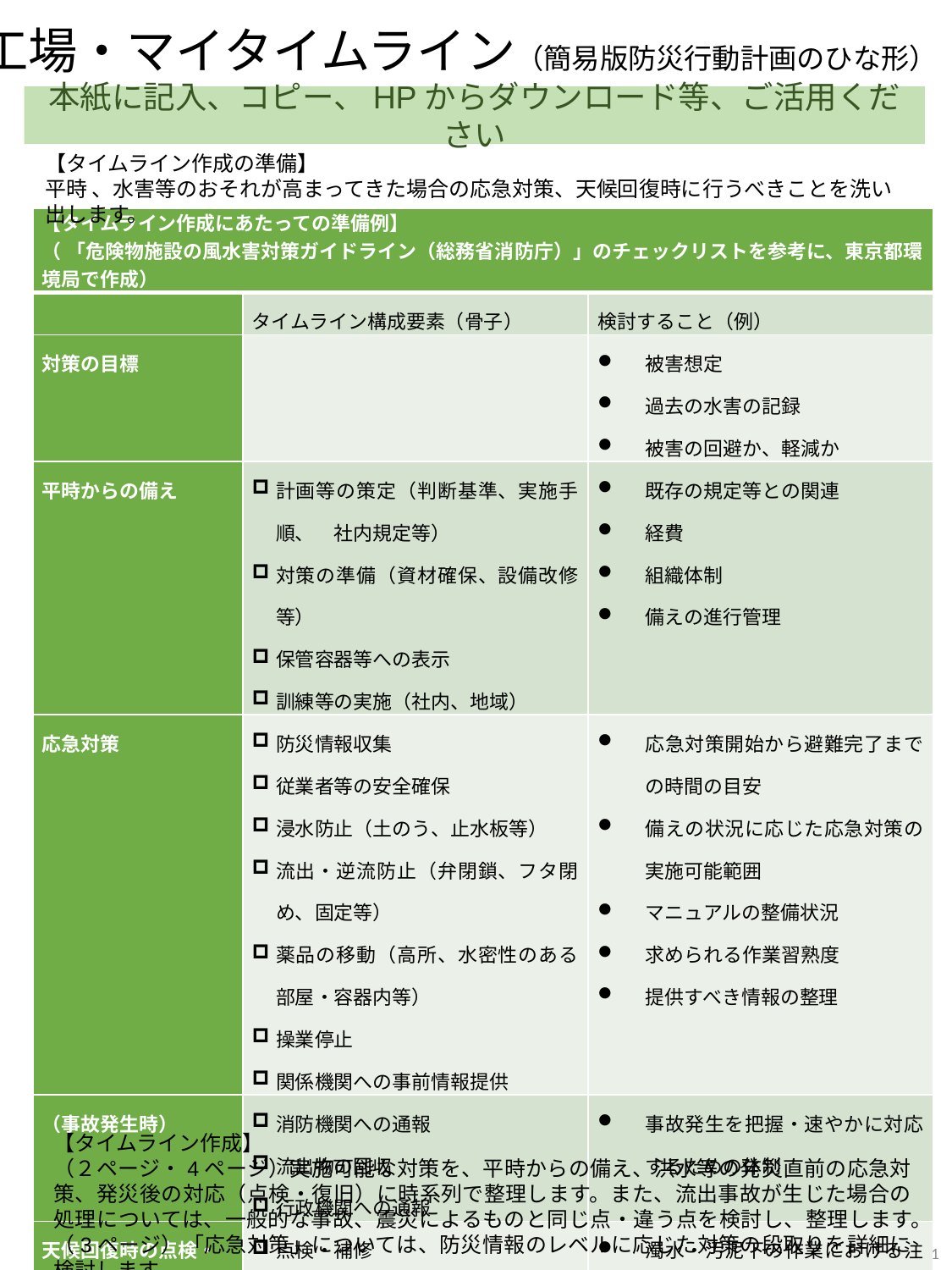

工場・マイタイムライン（簡易版防災行動計画のひな形）
本紙に記入、コピー、HPからダウンロード等、ご活用ください
【タイムライン作成の準備】
平時 、水害等のおそれが高まってきた場合の応急対策、天候回復時に行うべきことを洗い出します。
| 【タイムライン作成にあたっての準備例】 （ 「危険物施設の風水害対策ガイドライン（総務省消防庁）」のチェックリストを参考に、東京都環境局で作成） |  |  |
| --- | --- | --- |
|  | タイムライン構成要素（骨子） | 検討すること（例） |
| 対策の目標 |  | 被害想定 過去の水害の記録 被害の回避か、軽減か |
| 平時からの備え | 計画等の策定（判断基準、実施手順、　社内規定等） 対策の準備（資材確保、設備改修等） 保管容器等への表示 訓練等の実施（社内、地域） | 既存の規定等との関連 経費 組織体制 備えの進行管理 |
| 応急対策 | 防災情報収集 従業者等の安全確保 浸水防止（土のう、止水板等） 流出・逆流防止（弁閉鎖、フタ閉め、固定等） 薬品の移動（高所、水密性のある部屋・容器内等） 操業停止 関係機関への事前情報提供 | 応急対策開始から避難完了までの時間の目安 備えの状況に応じた応急対策の実施可能範囲 マニュアルの整備状況 求められる作業習熟度 提供すべき情報の整理 |
| （事故発生時） | 消防機関への通報 流出物の回収 行政機関への通報 | 事故発生を把握・速やかに対応するための体制 |
| 天候回復時の点検・ 復旧 | 点検・補修 臨時保管施設等の安全対策 電気設備の健全性確認 | 濁水・汚泥下の作業における注意 仮保管時の法令取扱の確認 |
【タイムライン作成】
（２ページ・4ページ）実施可能な対策を、平時からの備え、洪水等の発災直前の応急対策、発災後の対応（点検・復旧）に時系列で整理します。また、流出事故が生じた場合の処理については、一般的な事故、震災によるものと同じ点・違う点を検討し、整理します。
（3ページ）「応急対策」については、防災情報のレベルに応じた対策の段取りを詳細に検討します。
1